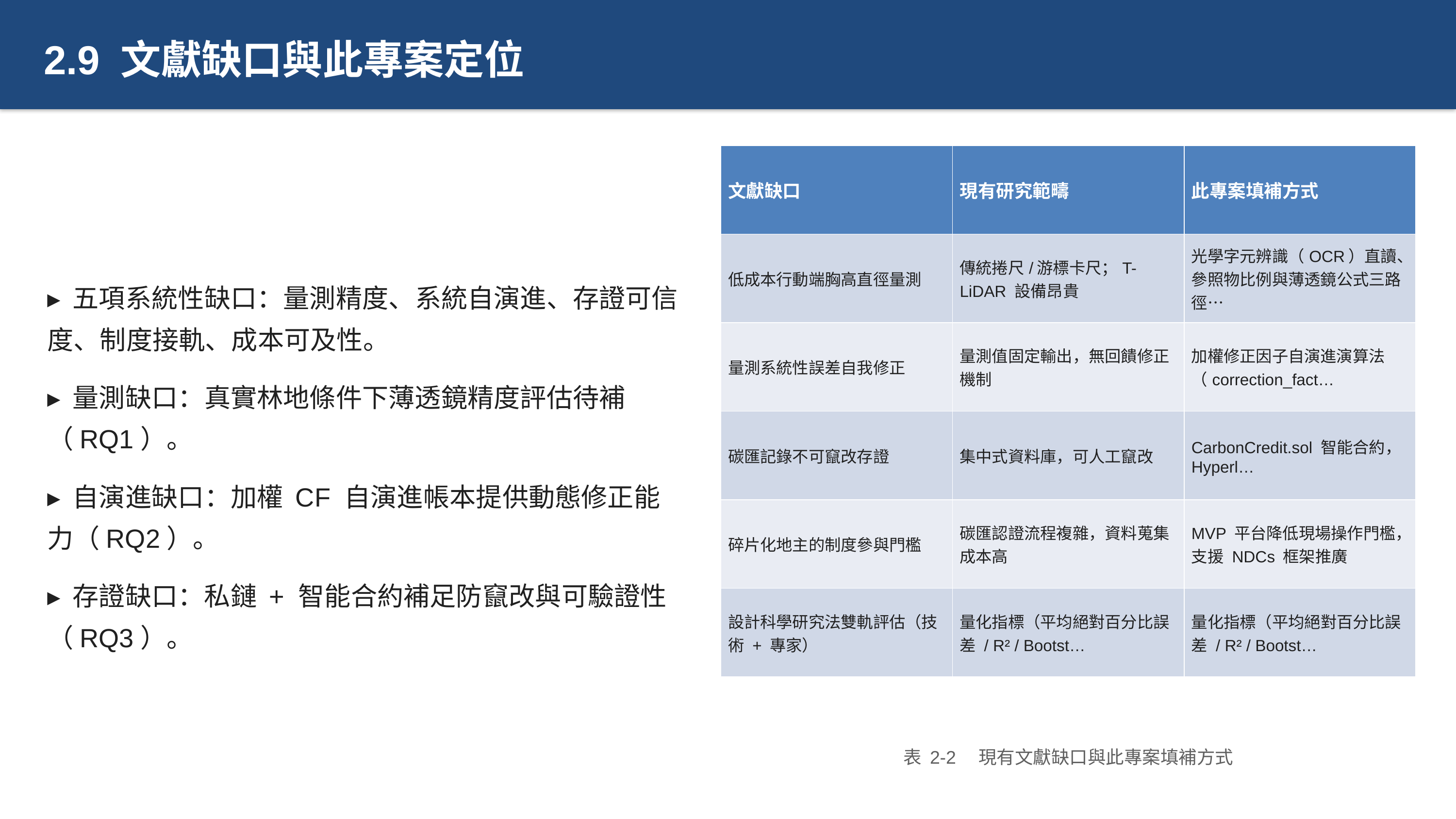

2.9 文獻缺口與此專案定位
▸ 五項系統性缺口：量測精度、系統自演進、存證可信度、制度接軌、成本可及性。
▸ 量測缺口：真實林地條件下薄透鏡精度評估待補（RQ1）。
▸ 自演進缺口：加權 CF 自演進帳本提供動態修正能力（RQ2）。
▸ 存證缺口：私鏈 + 智能合約補足防竄改與可驗證性（RQ3）。
| 文獻缺口 | 現有研究範疇 | 此專案填補方式 |
| --- | --- | --- |
| 低成本行動端胸高直徑量測 | 傳統捲尺/游標卡尺；T-LiDAR 設備昂貴 | 光學字元辨識（OCR）直讀、參照物比例與薄透鏡公式三路徑… |
| 量測系統性誤差自我修正 | 量測值固定輸出，無回饋修正機制 | 加權修正因子自演進演算法（correction\_fact… |
| 碳匯記錄不可竄改存證 | 集中式資料庫，可人工竄改 | CarbonCredit.sol 智能合約，Hyperl… |
| 碎片化地主的制度參與門檻 | 碳匯認證流程複雜，資料蒐集成本高 | MVP 平台降低現場操作門檻，支援 NDCs 框架推廣 |
| 設計科學研究法雙軌評估（技術 + 專家） | 量化指標（平均絕對百分比誤差 / R² / Bootst… | 量化指標（平均絕對百分比誤差 / R² / Bootst… |
表 2-2　現有文獻缺口與此專案填補方式